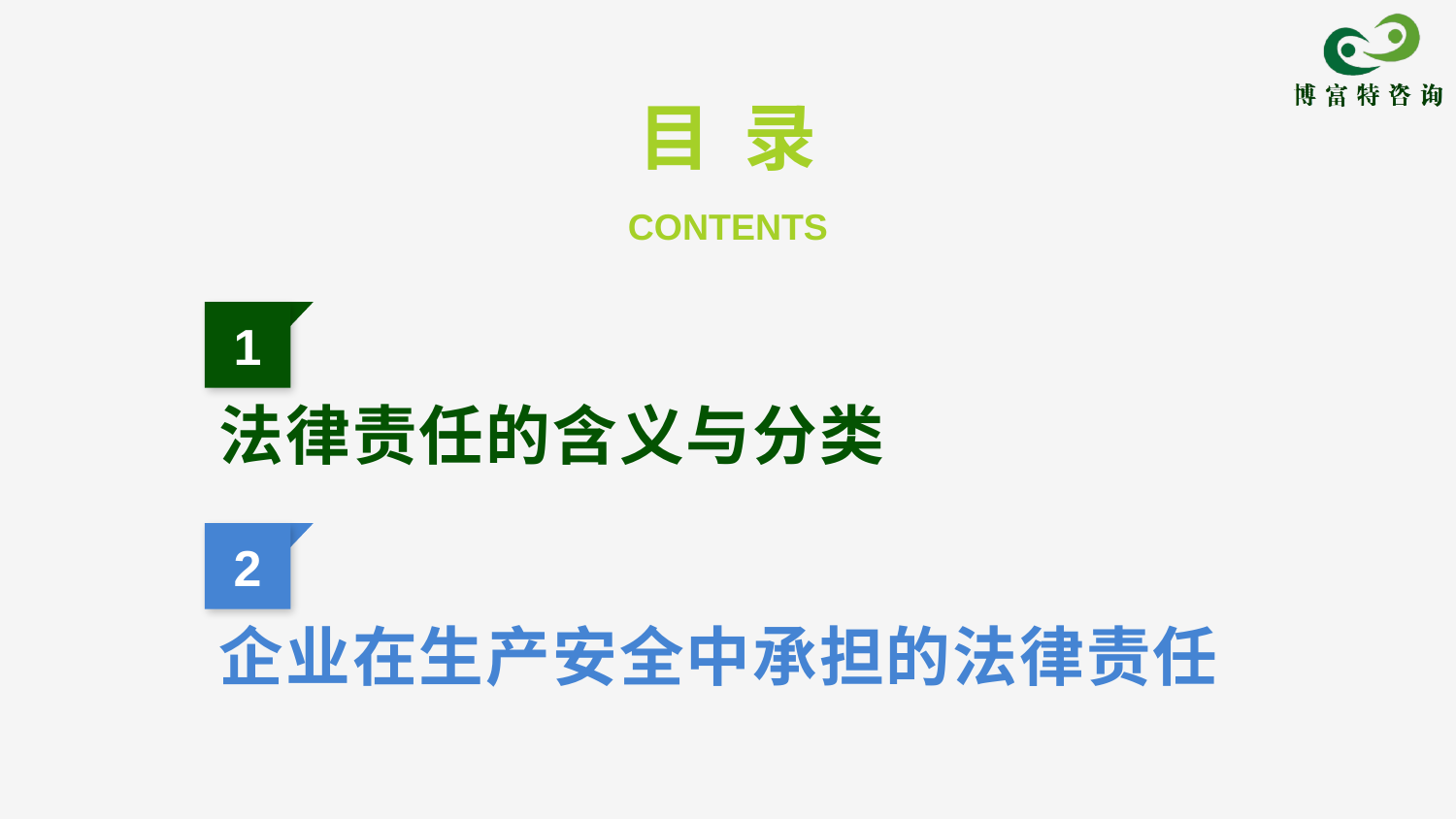

目  录
CONTENTS
1

法律责任的含义与分类
2

企业在生产安全中承担的法律责任